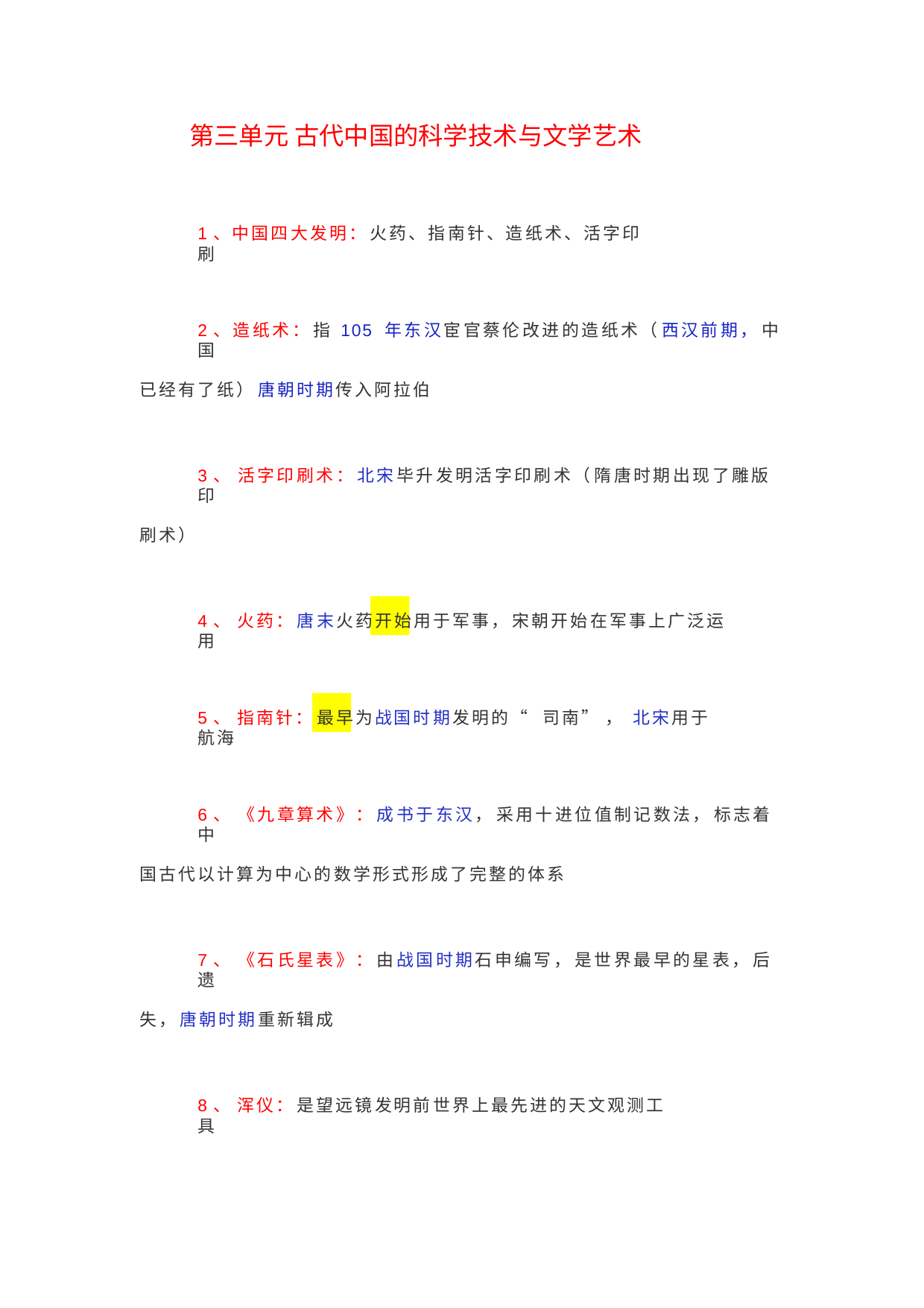

第三单元 古代中国的科学技术与文学艺术
1、中国四大发明： 火药、指南针、造纸术、活字印刷
2、造纸术： 指 105 年东汉宦官蔡伦改进的造纸术（ 西汉前期， 中国

已经有了纸） 唐朝时期传入阿拉伯
3、 活字印刷术： 北宋毕升发明活字印刷术（ 隋唐时期出现了雕版印

刷术）

4、 火药： 唐末火药开始用于军事， 宋朝开始在军事上广泛运用

5、 指南针： 最早为战国时期发明的“ 司南”， 北宋用于航海
6、 《九章算术》： 成书于东汉， 采用十进位值制记数法， 标志着中

国古代以计算为中心的数学形式形成了完整的体系
7、 《石氏星表》： 由战国时期石申编写， 是世界最早的星表， 后遗

失， 唐朝时期重新辑成
8、 浑仪： 是望远镜发明前世界上最先进的天文观测工具